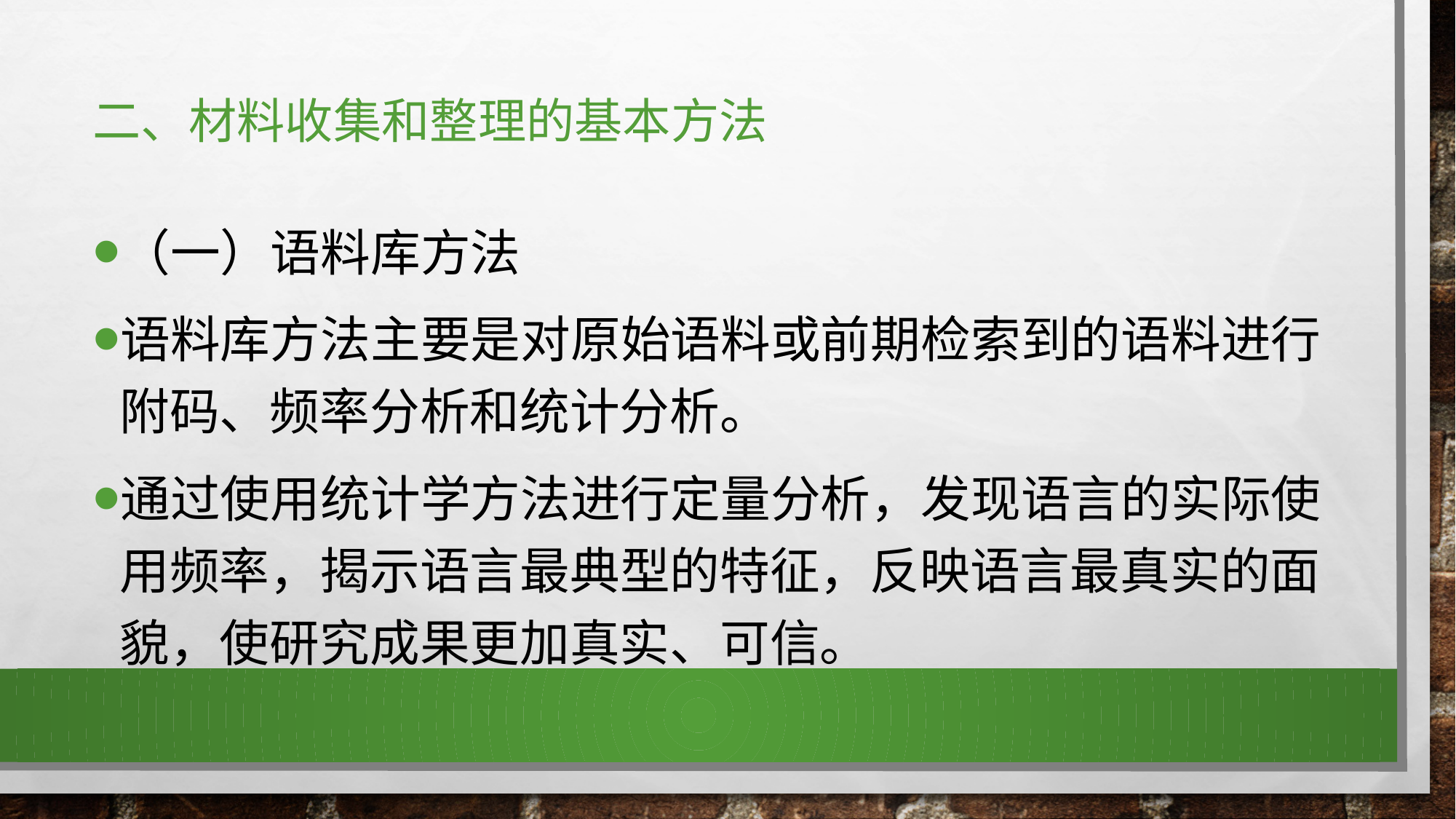

# 二、材料收集和整理的基本方法
（一）语料库方法
语料库方法主要是对原始语料或前期检索到的语料进行附码、频率分析和统计分析。
通过使用统计学方法进行定量分析，发现语言的实际使用频率，揭示语言最典型的特征，反映语言最真实的面貌，使研究成果更加真实、可信。